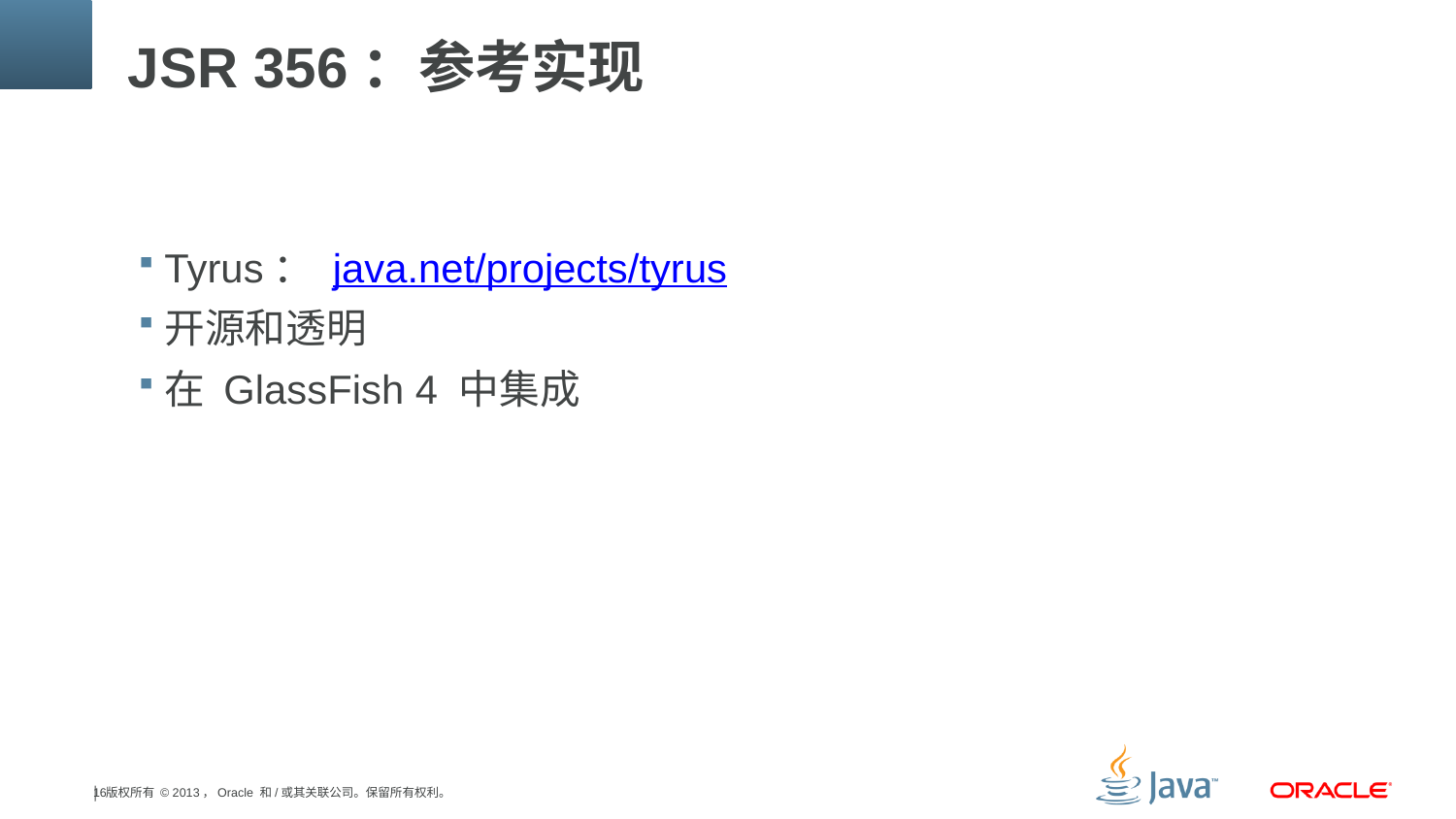

# JSR 356：参考实现
Tyrus： java.net/projects/tyrus
开源和透明
在 GlassFish 4 中集成